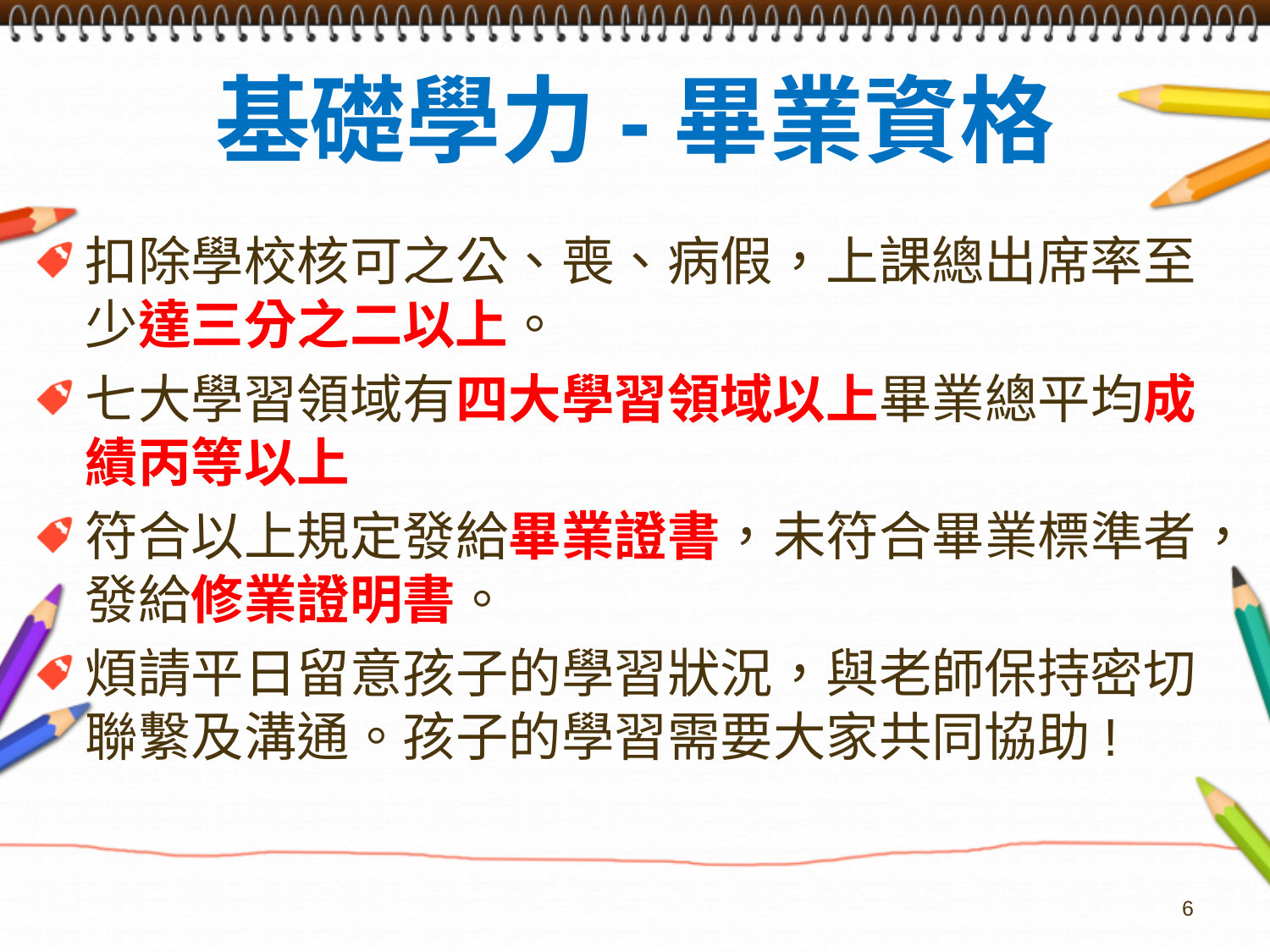

# 基礎學力-畢業資格
扣除學校核可之公、喪、病假，上課總出席率至少達三分之二以上。
七大學習領域有四大學習領域以上畢業總平均成績丙等以上
符合以上規定發給畢業證書，未符合畢業標準者，發給修業證明書。
煩請平日留意孩子的學習狀況，與老師保持密切聯繫及溝通。孩子的學習需要大家共同協助!
6